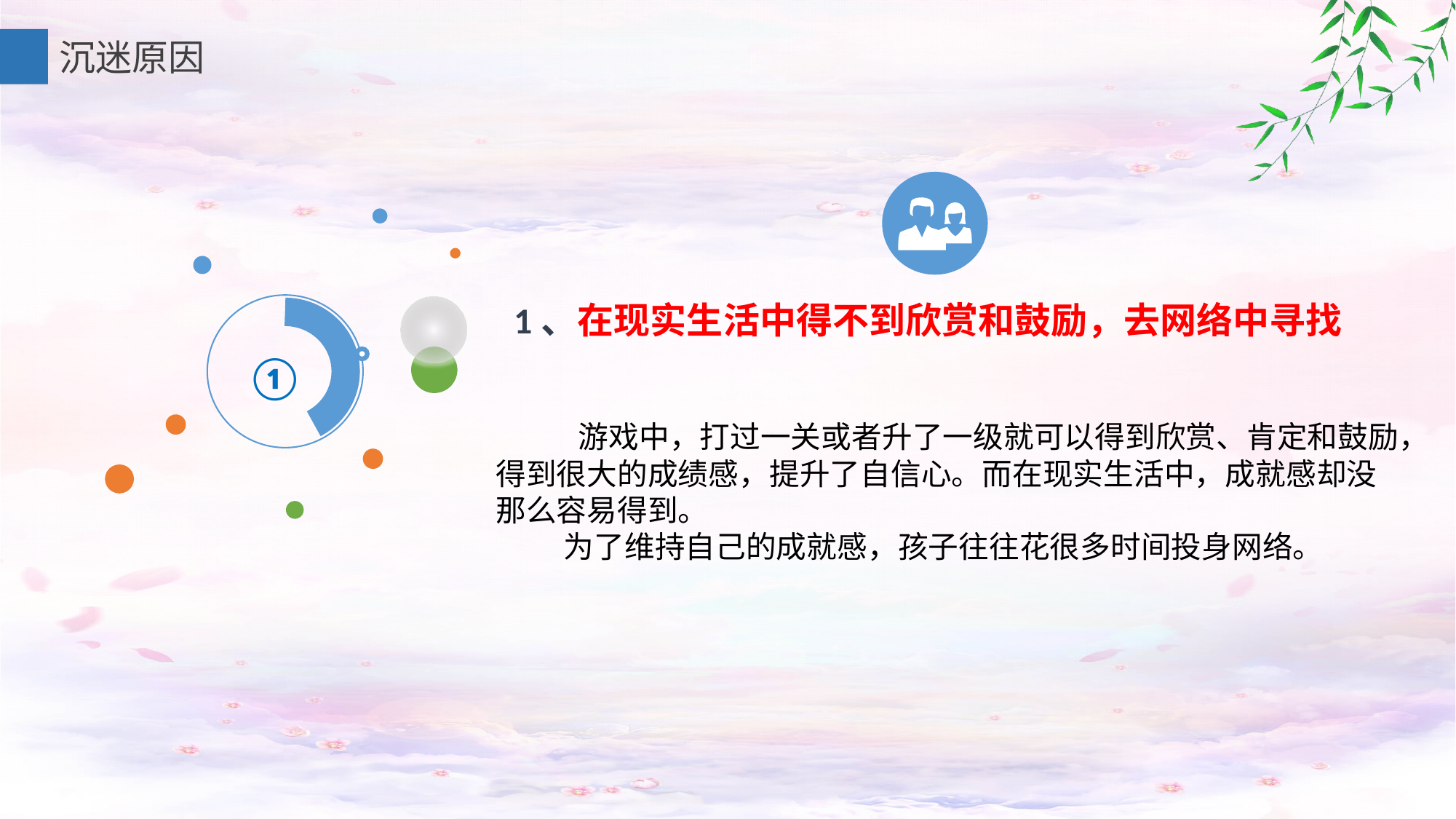

沉迷原因

1、在现实生活中得不到欣赏和鼓励，去网络中寻找
         游戏中，打过一关或者升了一级就可以得到欣赏、肯定和鼓励，得到很大的成绩感，提升了自信心。而在现实生活中，成就感却没那么容易得到。
         为了维持自己的成就感，孩子往往花很多时间投身网络。

①